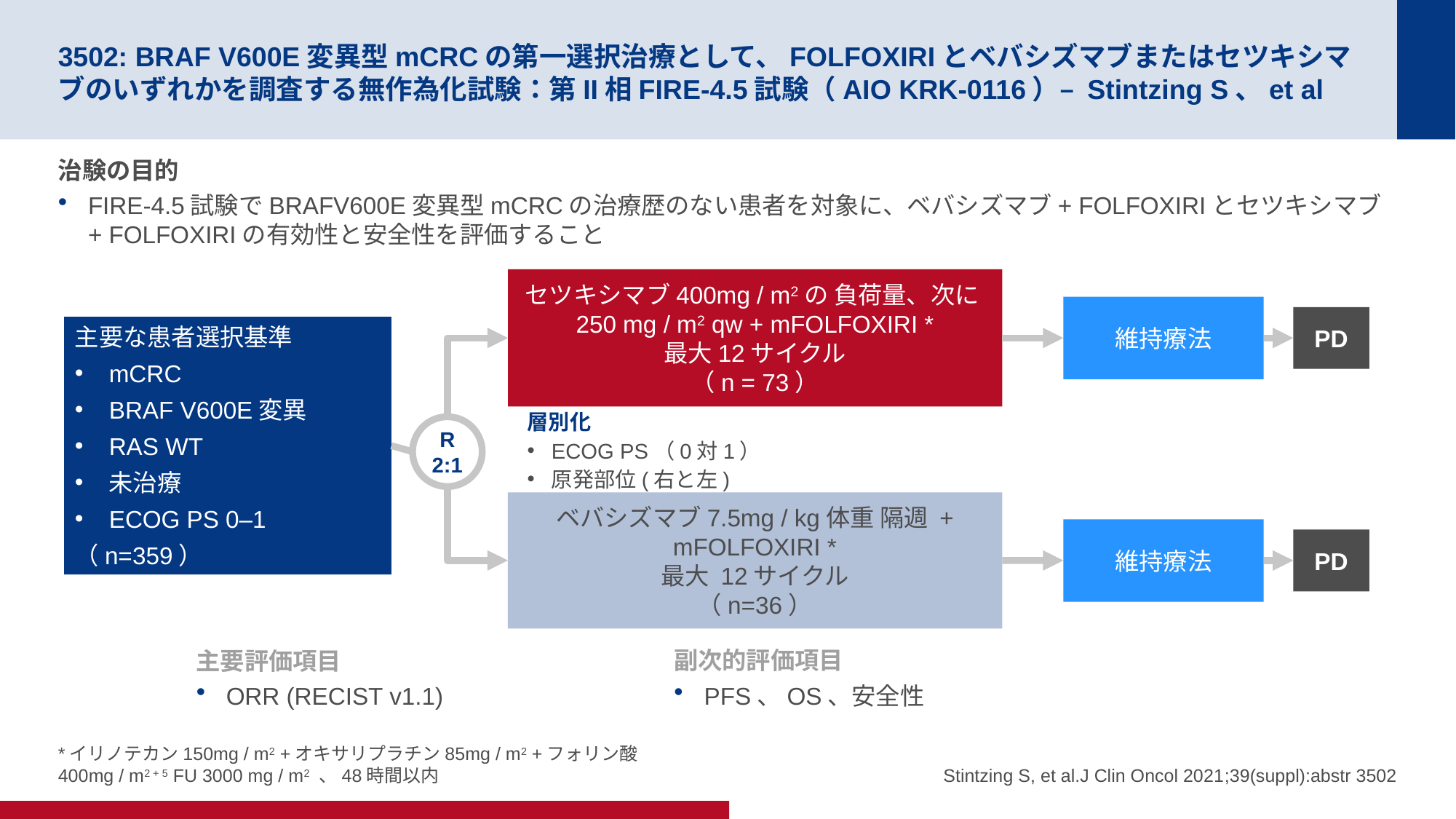

# 3502: BRAF V600E変異型mCRCの第一選択治療として、FOLFOXIRIとベバシズマブまたはセツキシマブのいずれかを調査する無作為化試験：第II相FIRE-4.5試験（AIO KRK-0116）– Stintzing S、et al
治験の目的
FIRE-4.5試験でBRAFV600E変異型mCRCの治療歴のない患者を対象に、ベバシズマブ+ FOLFOXIRIとセツキシマブ+ FOLFOXIRIの有効性と安全性を評価すること
セツキシマブ400mg / m2の 負荷量、次に250 mg / m2 qw + mFOLFOXIRI *
最大12サイクル
（n = 73）
維持療法
PD
主要な患者選択基準
mCRC
BRAF V600E変異
RAS WT
未治療
ECOG PS 0–1
（n=359）
層別化
ECOG PS（0対1）
原発部位(右と左)
R
2:1
ベバシズマブ7.5mg / kg体重 隔週 + mFOLFOXIRI *
最大 12サイクル
（n=36）
維持療法
PD
主要評価項目
ORR (RECIST v1.1)

副次的評価項目
PFS、OS、安全性
*イリノテカン150mg / m2 +オキサリプラチン85mg / m2 +フォリン酸400mg / m2 + 5 FU 3000 mg / m2 、48時間以内
Stintzing S, et al.J Clin Oncol 2021;39(suppl):abstr 3502